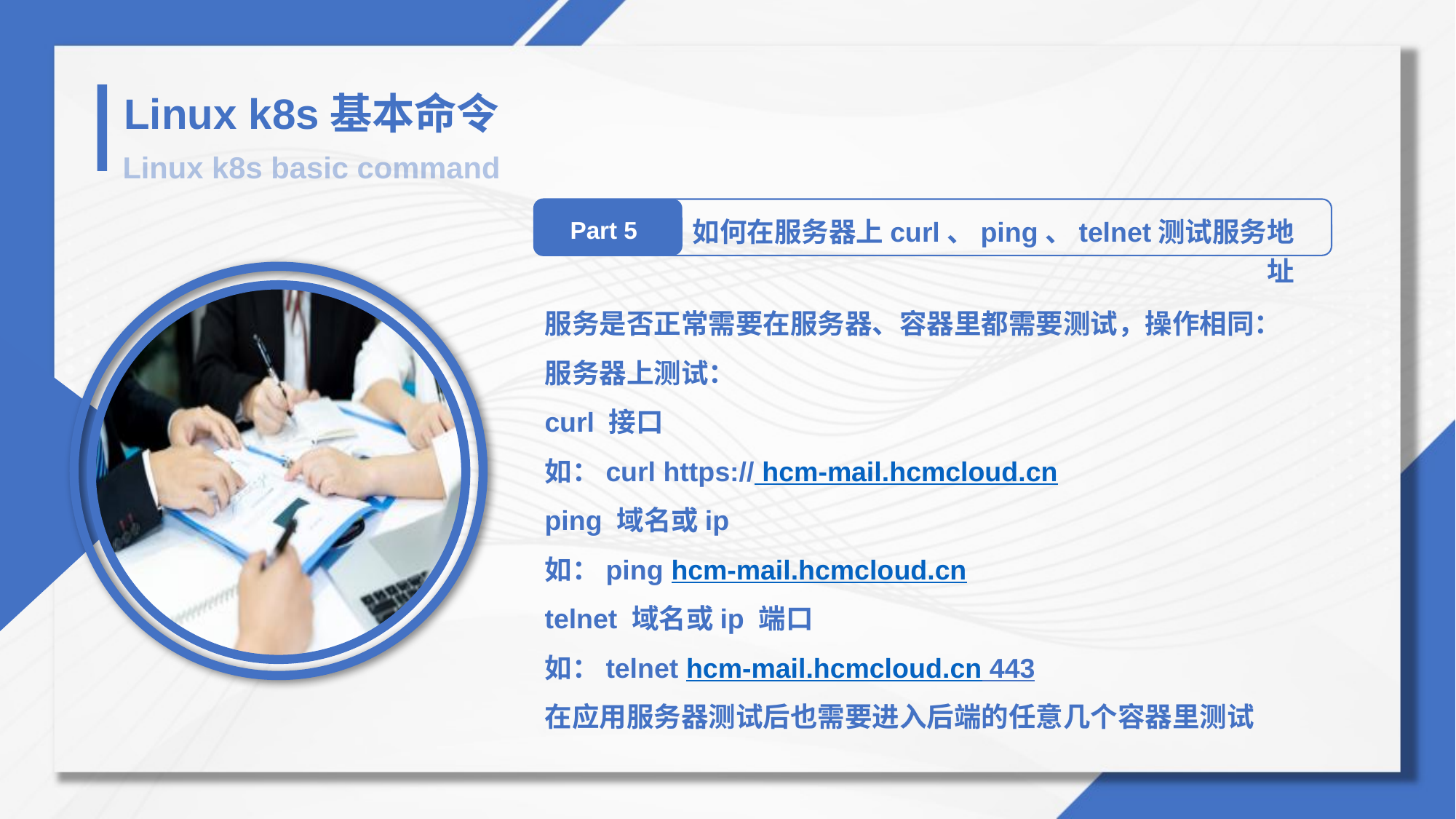

Linux k8s基本命令

Linux k8s basic command

如何在服务器上curl、ping、telnet测试服务地址
Part 5

服务是否正常需要在服务器、容器里都需要测试，操作相同：
服务器上测试：
curl 接口
如：curl https:// hcm-mail.hcmcloud.cn
ping 域名或ip
如：ping hcm-mail.hcmcloud.cn
telnet 域名或ip 端口
如：telnet hcm-mail.hcmcloud.cn 443
在应用服务器测试后也需要进入后端的任意几个容器里测试